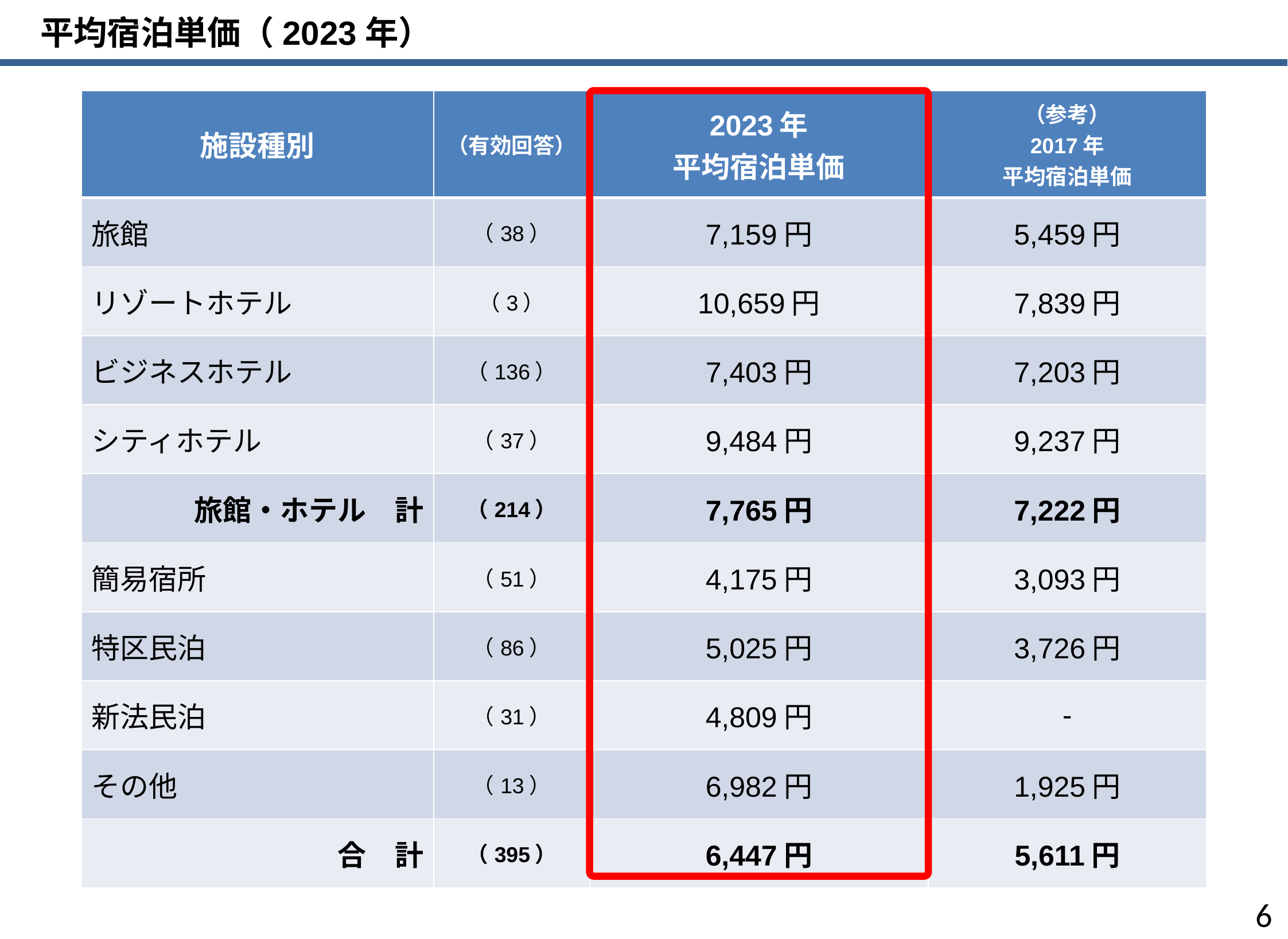

平均宿泊単価（2023年）

| 施設種別 | （有効回答） | 2023年 平均宿泊単価 | （参考） 2017年 平均宿泊単価 |
| --- | --- | --- | --- |
| 旅館 | （38） | 7,159円 | 5,459円 |
| リゾートホテル | （3） | 10,659円 | 7,839円 |
| ビジネスホテル | （136） | 7,403円 | 7,203円 |
| シティホテル | （37） | 9,484円 | 9,237円 |
| 旅館・ホテル　計 | （214） | 7,765円 | 7,222円 |
| 簡易宿所 | （51） | 4,175円 | 3,093円 |
| 特区民泊 | （86） | 5,025円 | 3,726円 |
| 新法民泊 | （31） | 4,809円 | ‐ |
| その他 | （13） | 6,982円 | 1,925円 |
| 合　計 | （395） | 6,447円 | 5,611円 |

6